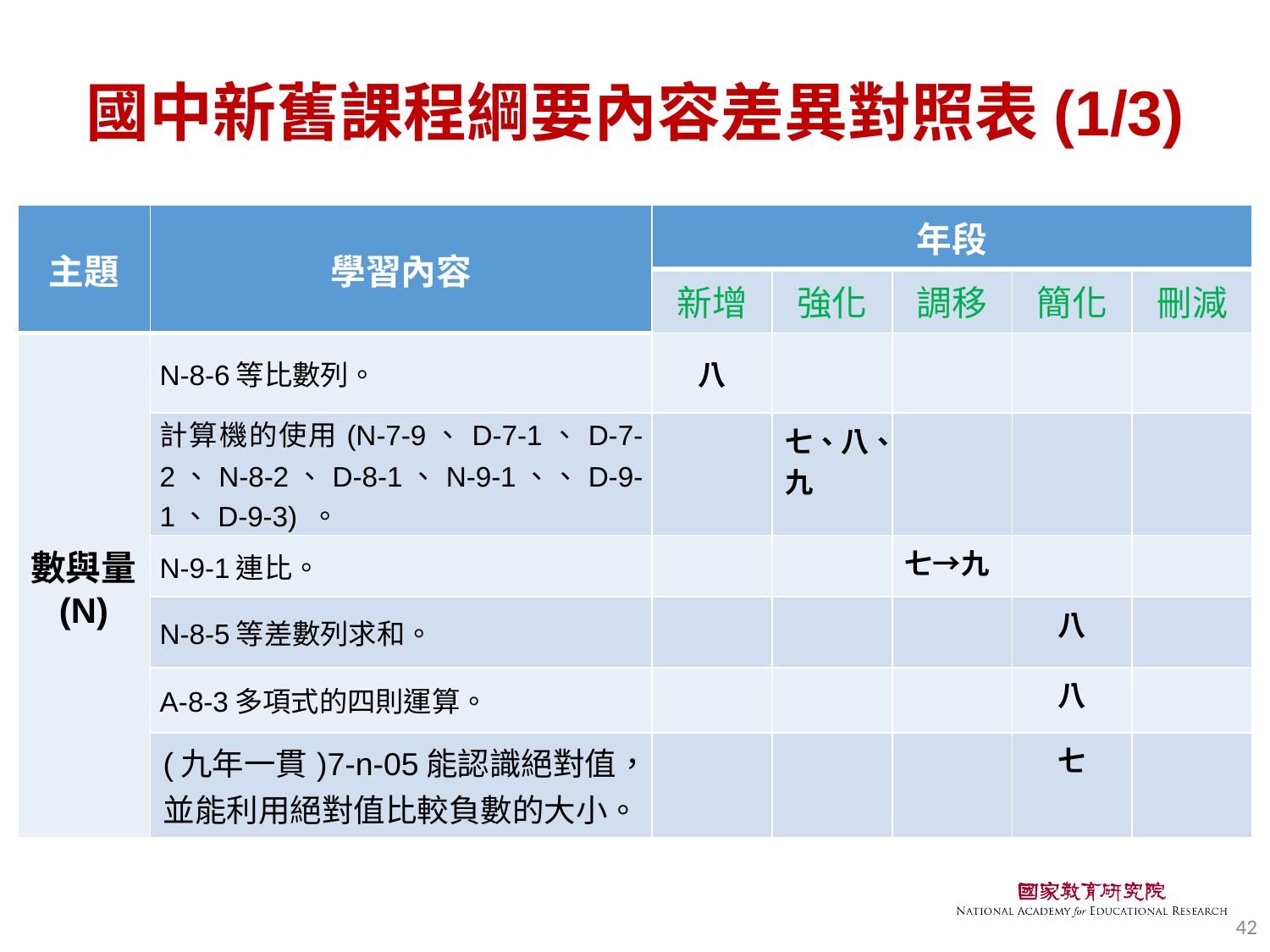

# 國中新舊課程綱要內容差異對照表(1/3)
| 主題 | 學習內容 | 年段 |  |  |  |  |
| --- | --- | --- | --- | --- | --- | --- |
|  |  | 新增 | 強化 | 調移 | 簡化 | 刪減 |
| 數與量(N) | N-8-6等比數列。 | 八 |  |  |  |  |
|  | 計算機的使用(N-7-9、D-7-1、D-7-2、N-8-2、D-8-1、N-9-1、、D-9-1、D-9-3) 。 |  | 七、八、九 |  |  |  |
|  | N-9-1連比。 |  |  | 七→九 |  |  |
|  | N-8-5等差數列求和。 |  |  |  | 八 |  |
|  | A-8-3多項式的四則運算。 |  |  |  | 八 |  |
|  | (九年一貫)7-n-05能認識絕對值，並能利用絕對值比較負數的大小。 |  |  |  | 七 |  |
42